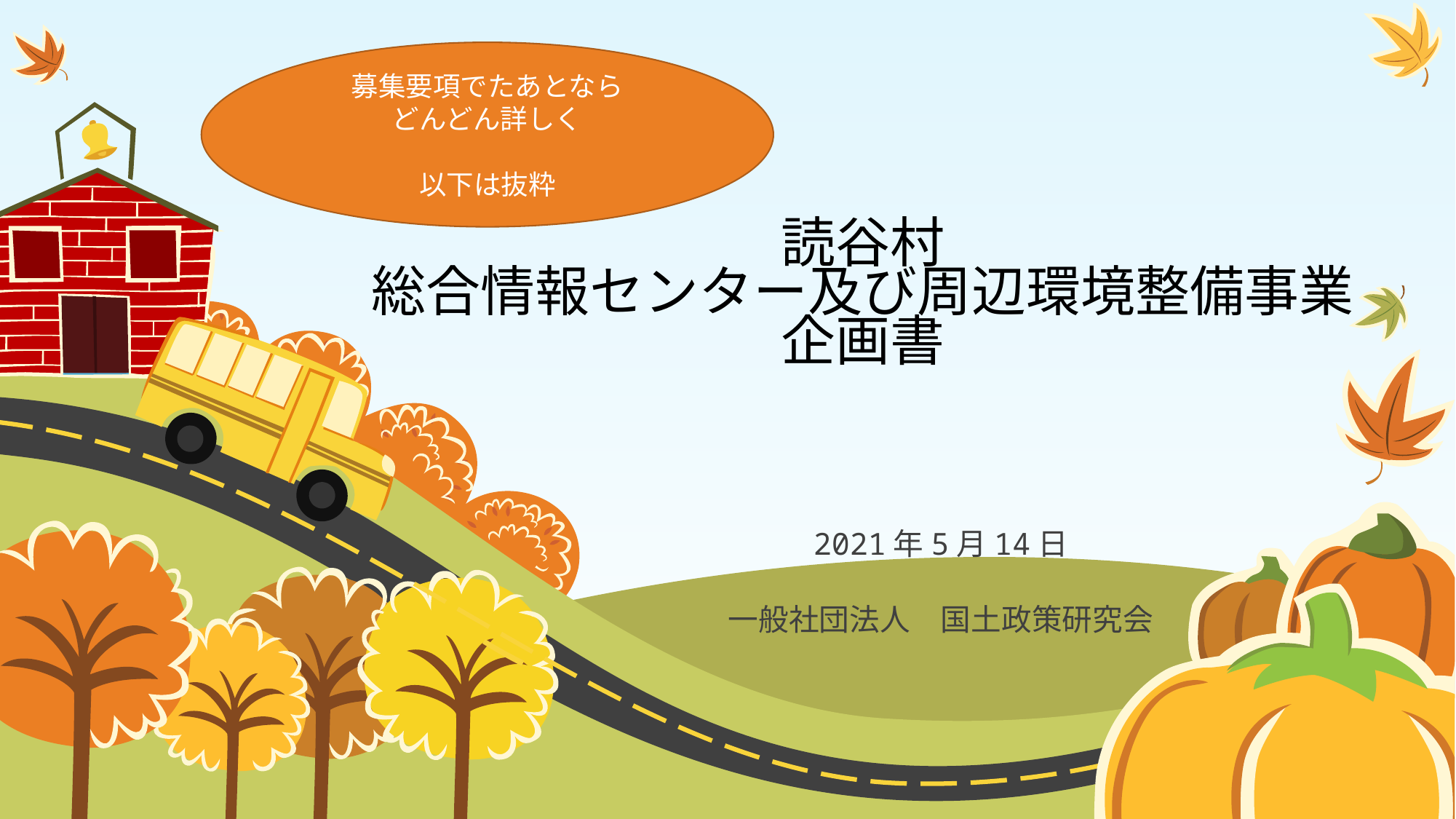

募集要項でたあとなら
どんどん詳しく

以下は抜粋
# 読谷村 総合情報センター及び周辺環境整備事業 企画書
2021年5月14日
一般社団法人　国土政策研究会